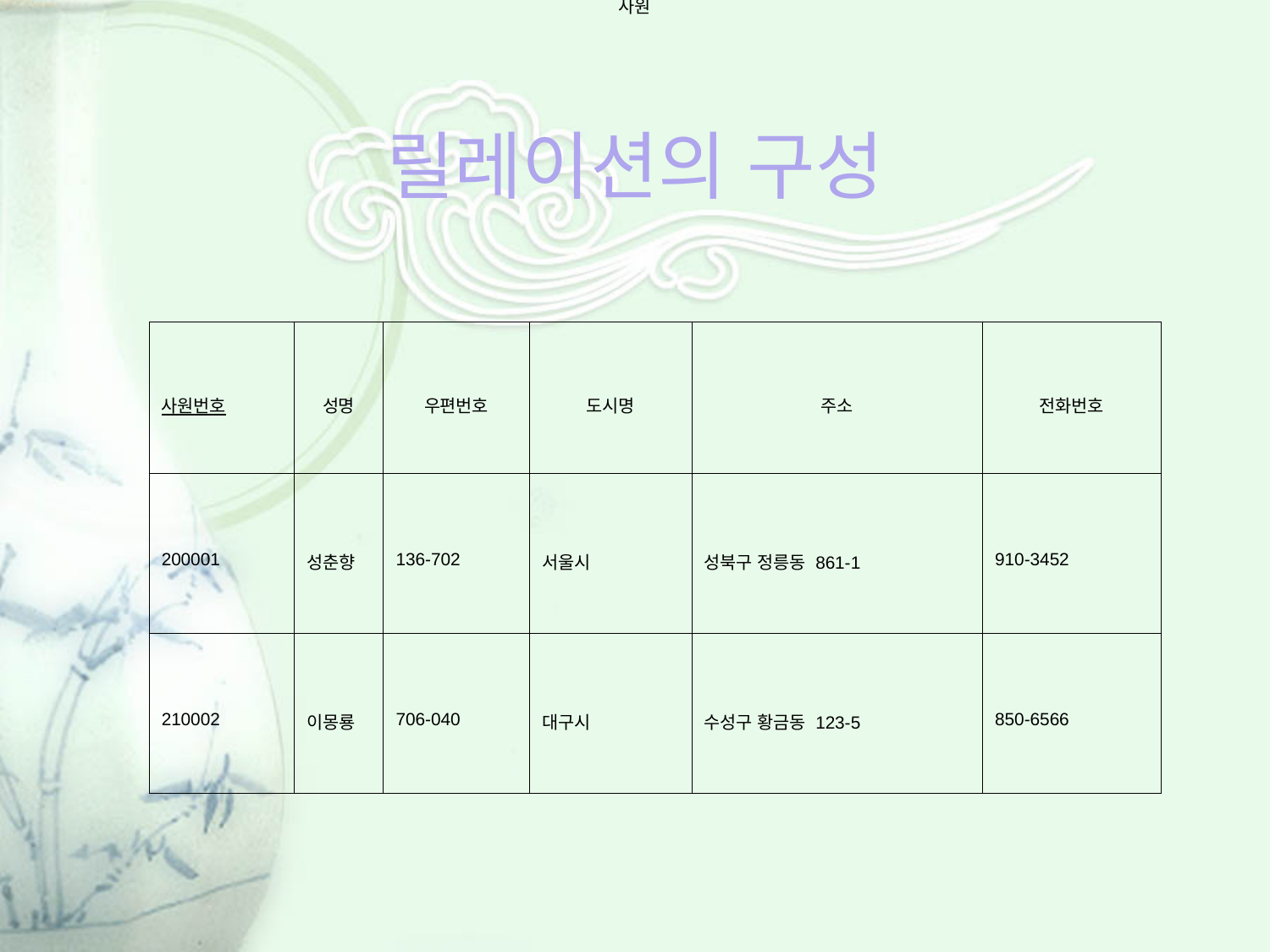

사원

# 릴레이션의 구성
| 사원번호 | 성명 | 우편번호 | 도시명 | 주소 | 전화번호 |
| --- | --- | --- | --- | --- | --- |
| 200001 | 성춘향 | 136-702 | 서울시 | 성북구 정릉동 861-1 | 910-3452 |
| 210002 | 이몽룡 | 706-040 | 대구시 | 수성구 황금동 123-5 | 850-6566 |